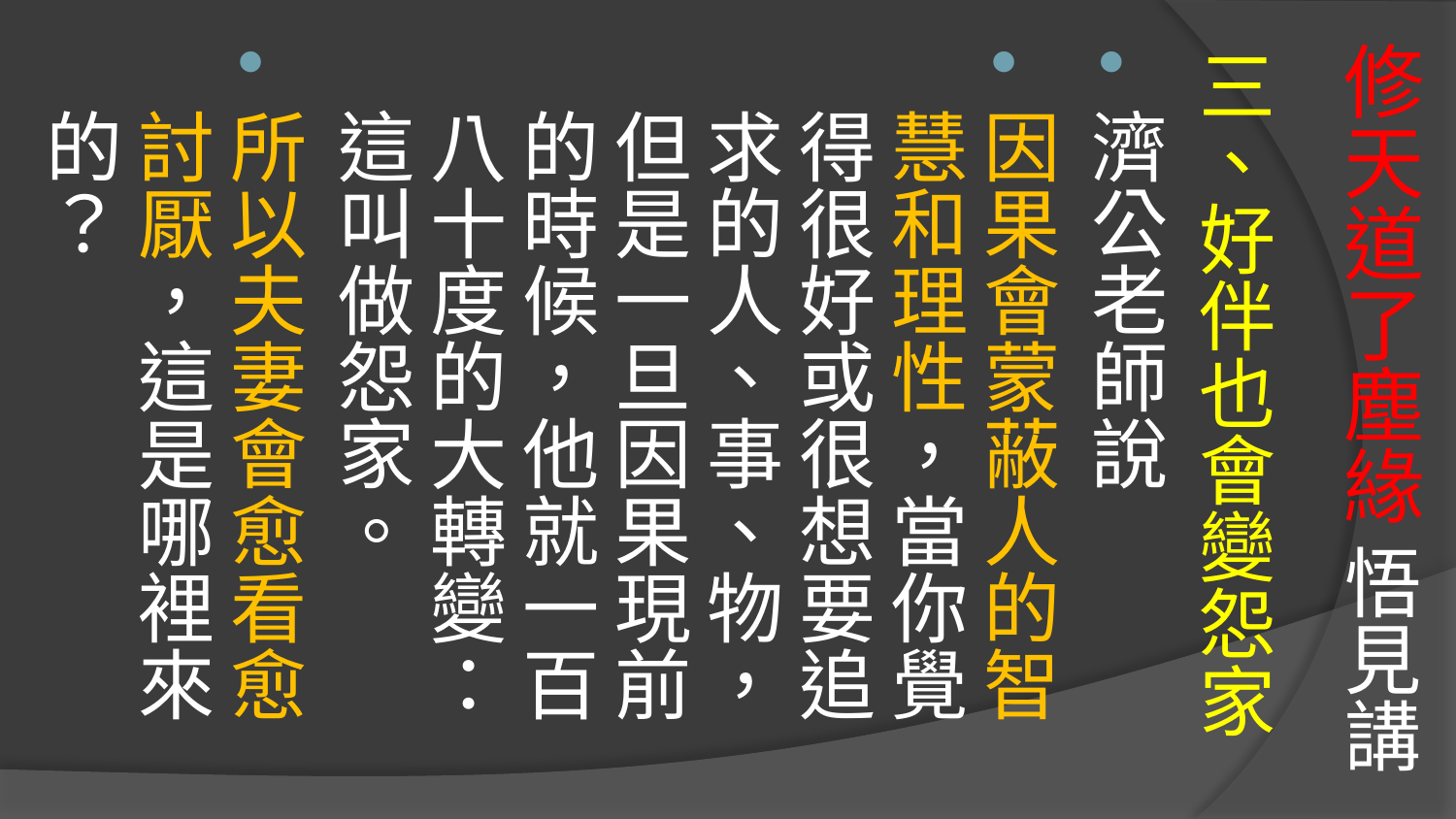

# 修天道了塵緣 悟見講
三、好伴也會變怨家
濟公老師說
因果會蒙蔽人的智慧和理性，當你覺得很好或很想要追求的人、事、物，但是一旦因果現前的時候，他就一百八十度的大轉變：這叫做怨家。
所以夫妻會愈看愈討厭，這是哪裡來的？